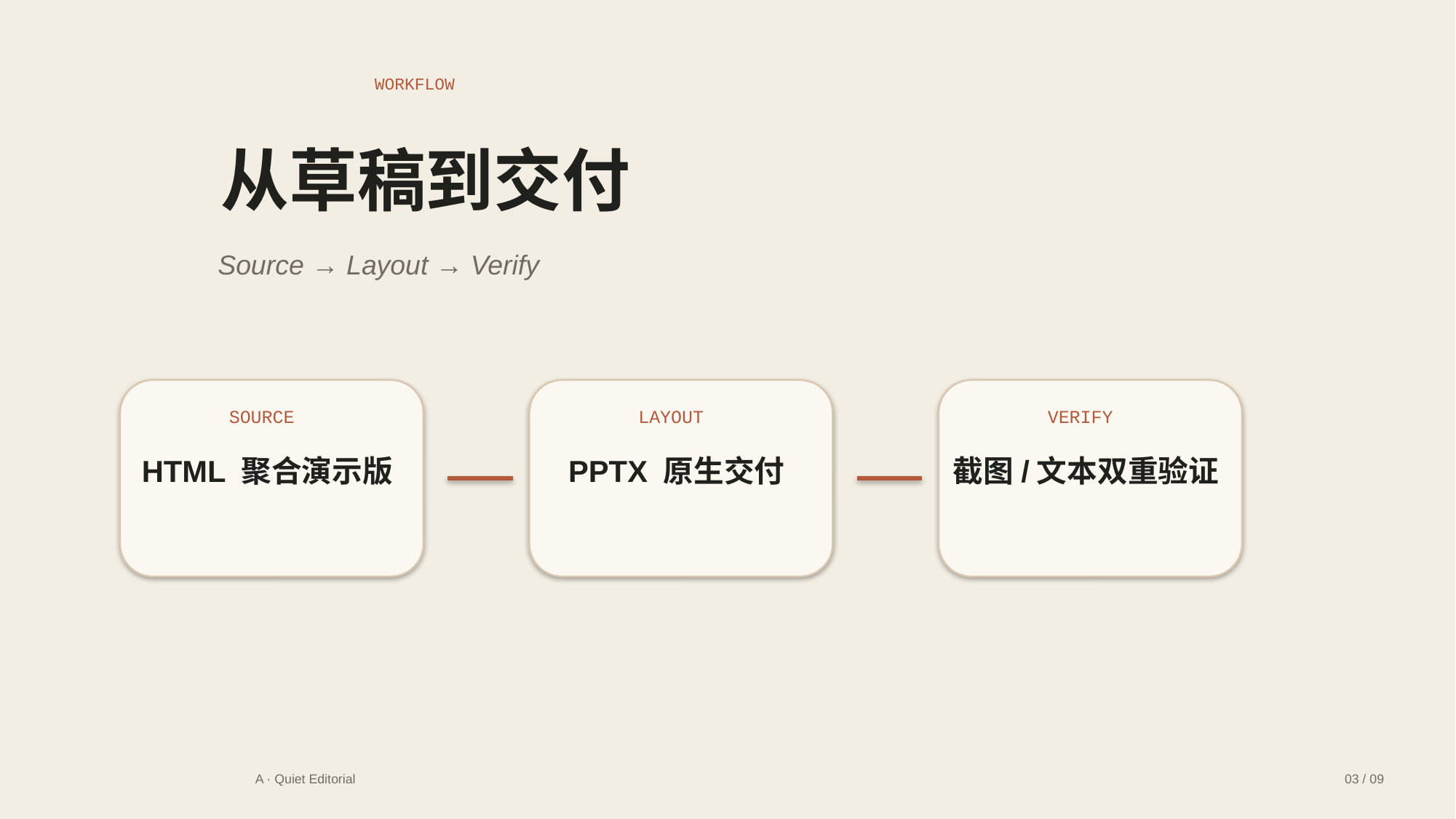

WORKFLOW
从草稿到交付
Source → Layout → Verify

SOURCE
LAYOUT
VERIFY
HTML 聚合演示版
PPTX 原生交付
截图/文本双重验证
A · Quiet Editorial
03 / 09